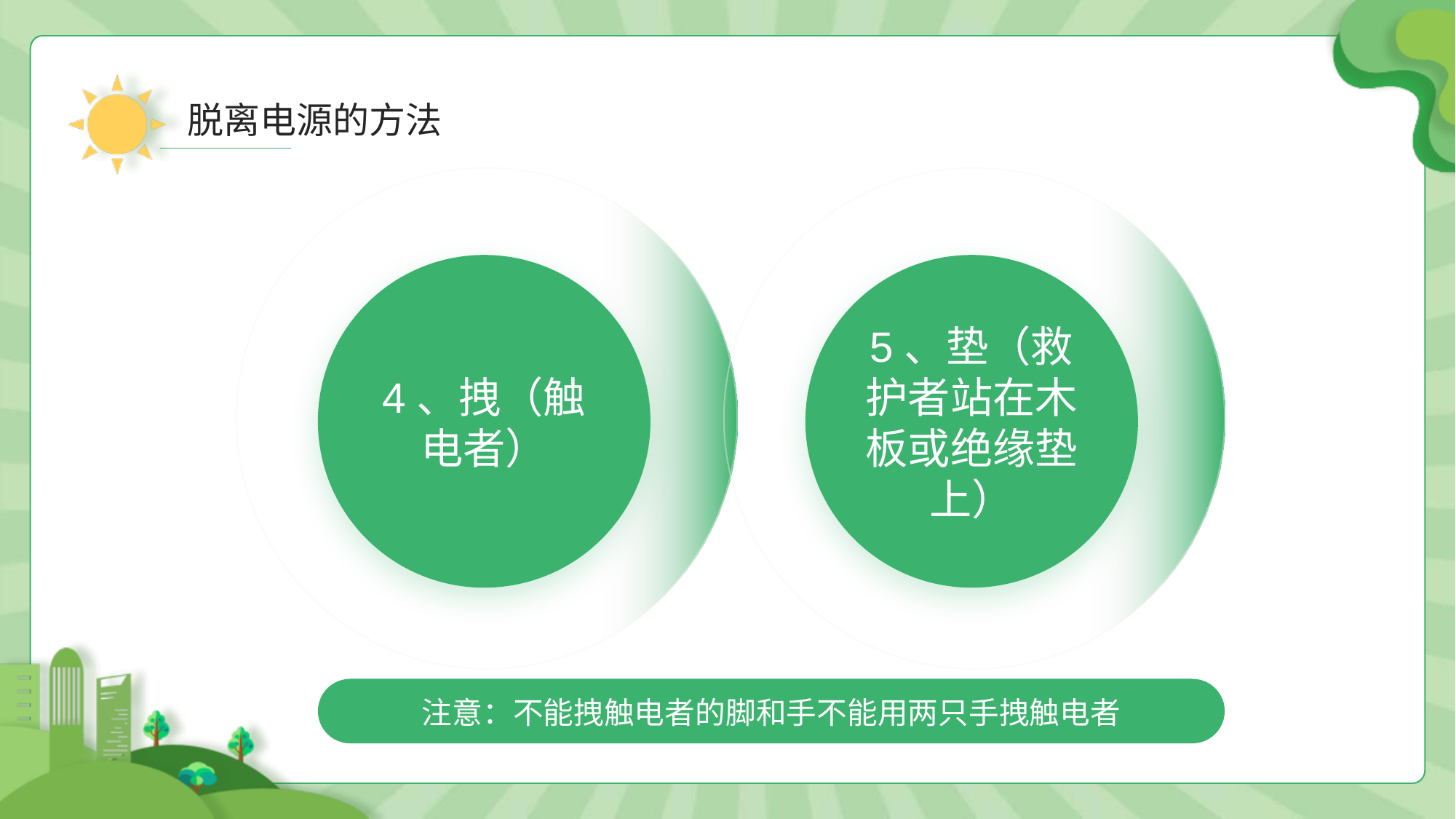

脱离电源的方法

4、拽（触电者）

5、垫（救护者站在木板或绝缘垫上）
注意：不能拽触电者的脚和手不能用两只手拽触电者